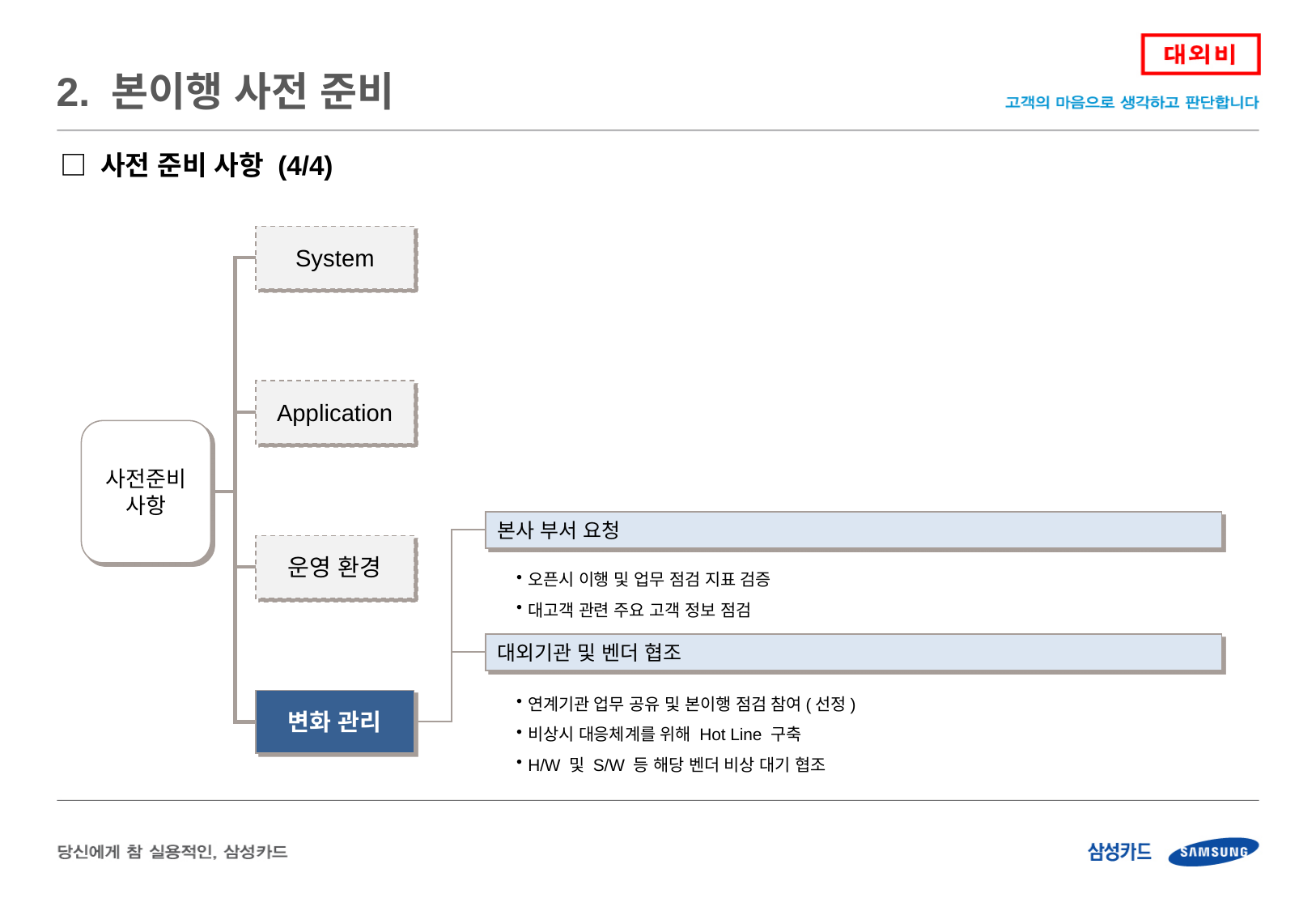

2. 본이행 사전 준비
□ 사전 준비 사항 (4/4)
System
Application
사전준비사항
본사 부서 요청
운영 환경
오픈시 이행 및 업무 점검 지표 검증
대고객 관련 주요 고객 정보 점검
대외기관 및 벤더 협조
연계기관 업무 공유 및 본이행 점검 참여(선정)
비상시 대응체계를 위해 Hot Line 구축
H/W 및 S/W 등 해당 벤더 비상 대기 협조
변화 관리